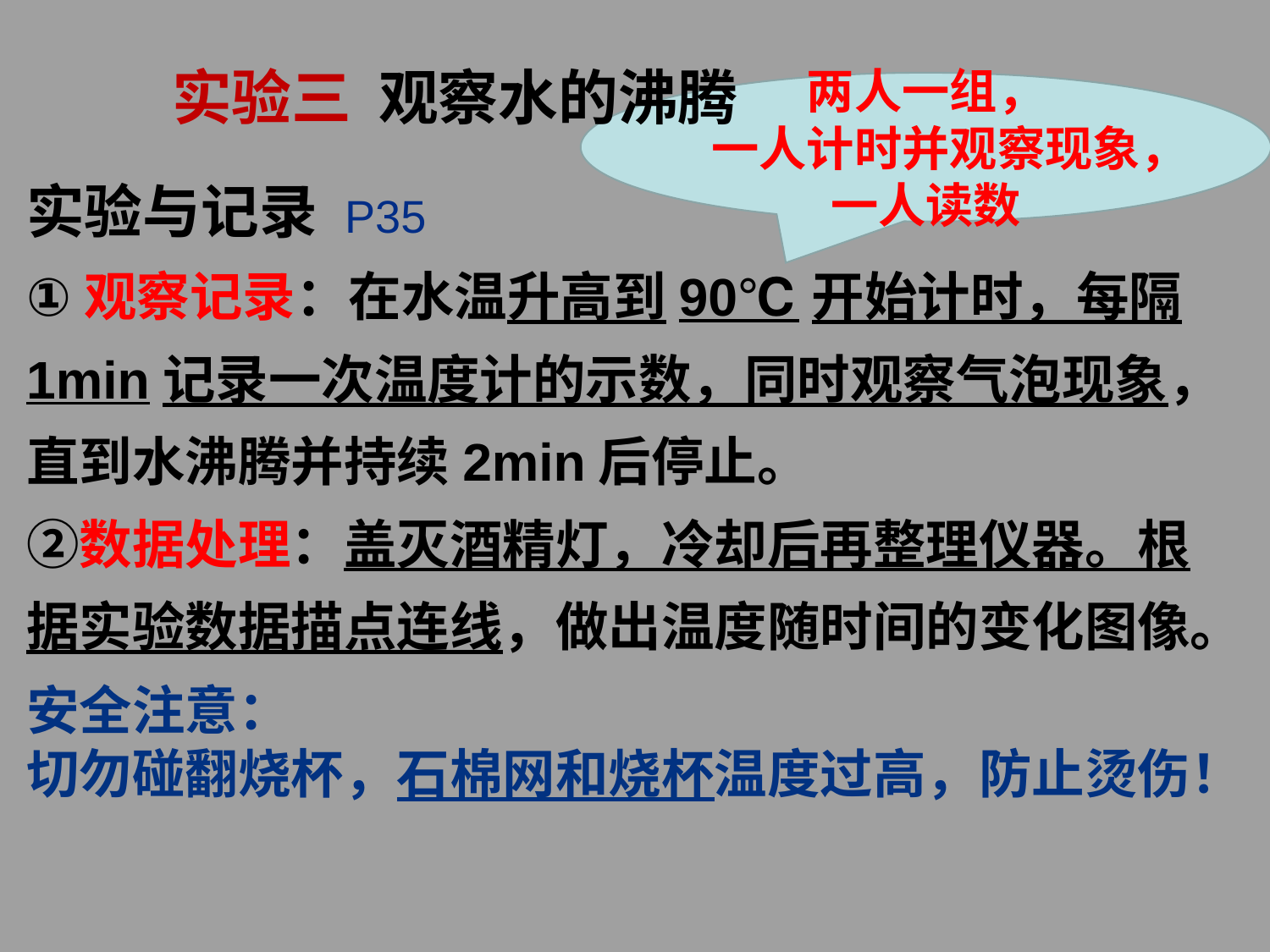

实验三  观察水的沸腾
两人一组，
一人计时并观察现象，一人读数
# 实验与记录 P35 ①观察记录：在水温升高到90℃开始计时，每隔1min记录一次温度计的示数，同时观察气泡现象，直到水沸腾并持续2min后停止。 ②数据处理：盖灭酒精灯，冷却后再整理仪器。根据实验数据描点连线，做出温度随时间的变化图像。
安全注意：
切勿碰翻烧杯，石棉网和烧杯温度过高，防止烫伤！